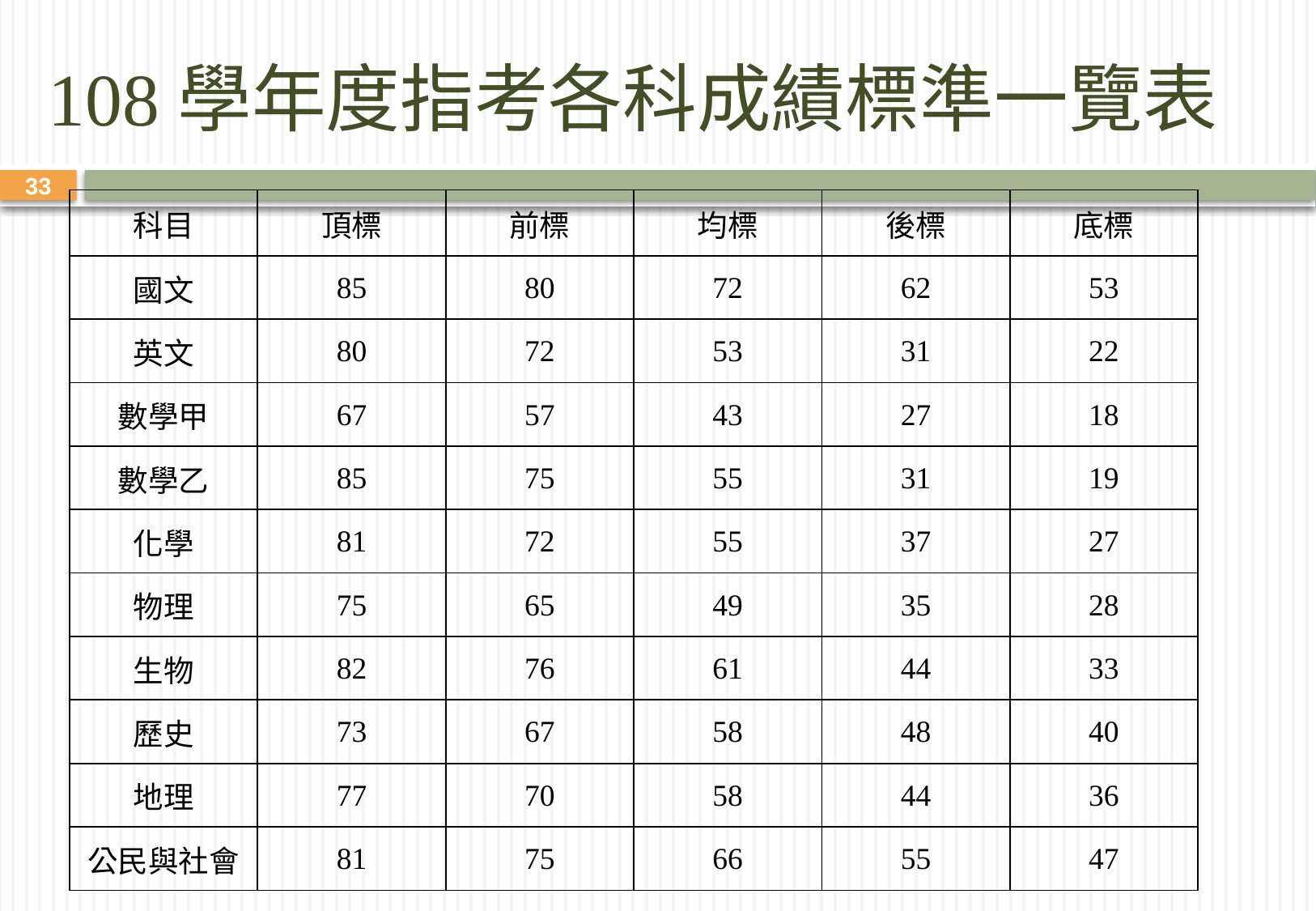

# 108學年度指考各科成績標準一覽表
33
| 科目 | 頂標 | 前標 | 均標 | 後標 | 底標 |
| --- | --- | --- | --- | --- | --- |
| 國文 | 85 | 80 | 72 | 62 | 53 |
| 英文 | 80 | 72 | 53 | 31 | 22 |
| 數學甲 | 67 | 57 | 43 | 27 | 18 |
| 數學乙 | 85 | 75 | 55 | 31 | 19 |
| 化學 | 81 | 72 | 55 | 37 | 27 |
| 物理 | 75 | 65 | 49 | 35 | 28 |
| 生物 | 82 | 76 | 61 | 44 | 33 |
| 歷史 | 73 | 67 | 58 | 48 | 40 |
| 地理 | 77 | 70 | 58 | 44 | 36 |
| 公民與社會 | 81 | 75 | 66 | 55 | 47 |